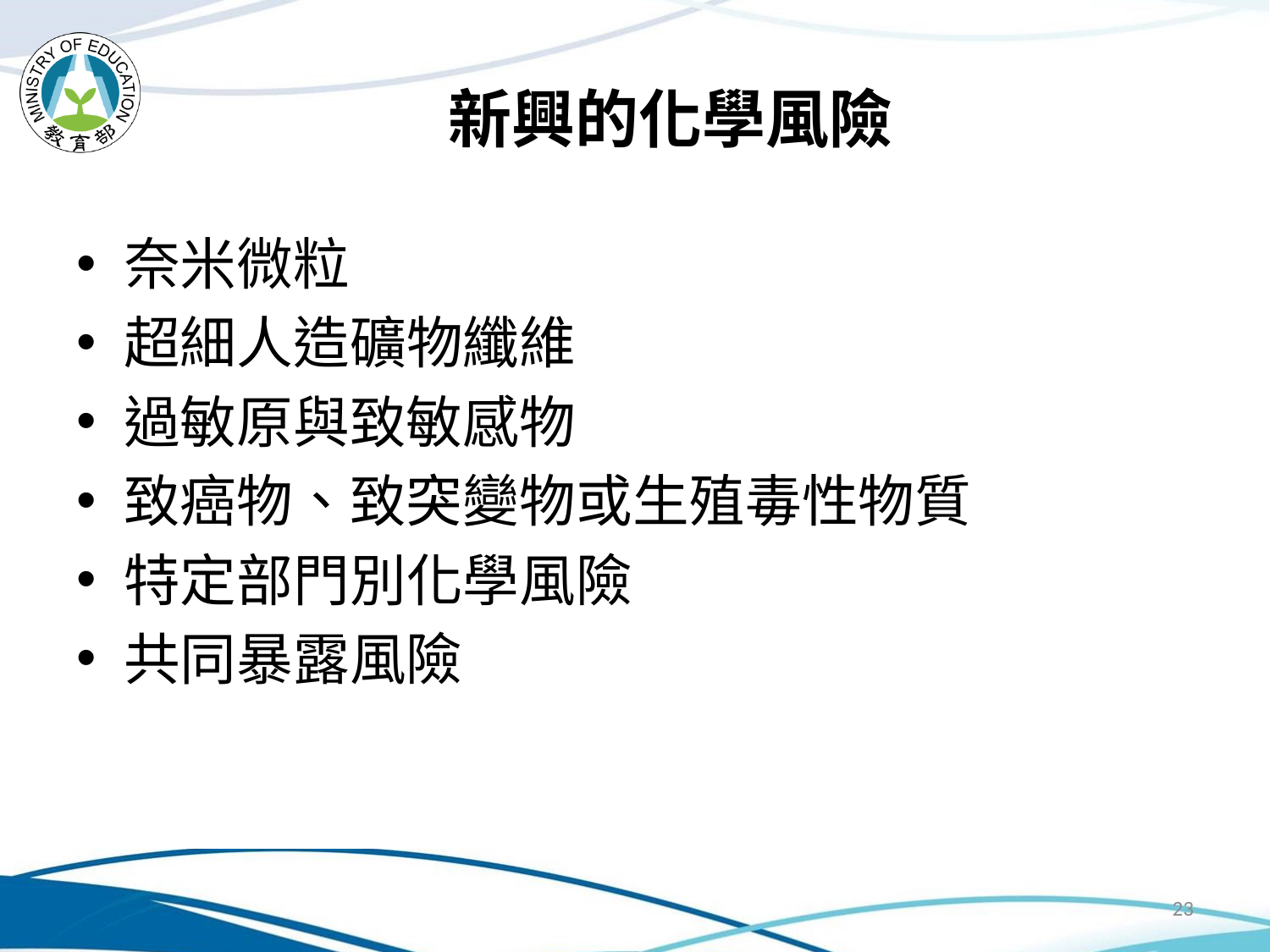

# 新興的化學風險
奈米微粒
超細人造礦物纖維
過敏原與致敏感物
致癌物、致突變物或生殖毒性物質
特定部門別化學風險
共同暴露風險
23